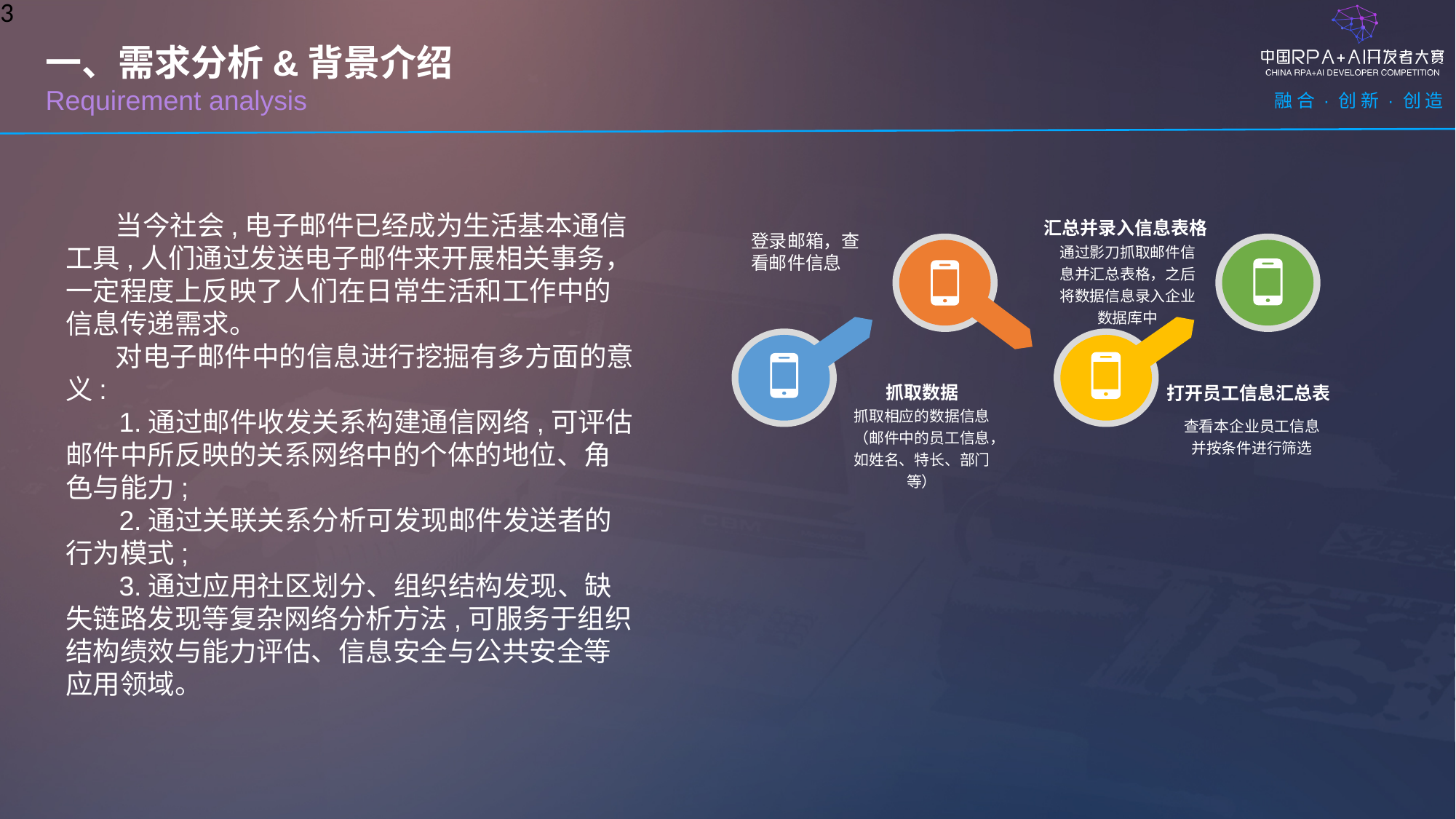

3
一、需求分析&背景介绍
Requirement analysis
       当今社会,电子邮件已经成为生活基本通信工具,人们通过发送电子邮件来开展相关事务，一定程度上反映了人们在日常生活和工作中的信息传递需求。
       对电子邮件中的信息进行挖掘有多方面的意义:
       1.通过邮件收发关系构建通信网络,可评估邮件中所反映的关系网络中的个体的地位、角色与能力;
       2.通过关联关系分析可发现邮件发送者的行为模式;
       3.通过应用社区划分、组织结构发现、缺失链路发现等复杂网络分析方法,可服务于组织结构绩效与能力评估、信息安全与公共安全等应用领域。

汇总并录入信息表格
通过影刀抓取邮件信息并汇总表格，之后将数据信息录入企业
数据库中

抓取数据
打开员工信息汇总表
查看本企业员工信息并按条件进行筛选
抓取相应的数据信息（邮件中的员工信息，如姓名、特长、部门等）
登录邮箱，查看邮件信息